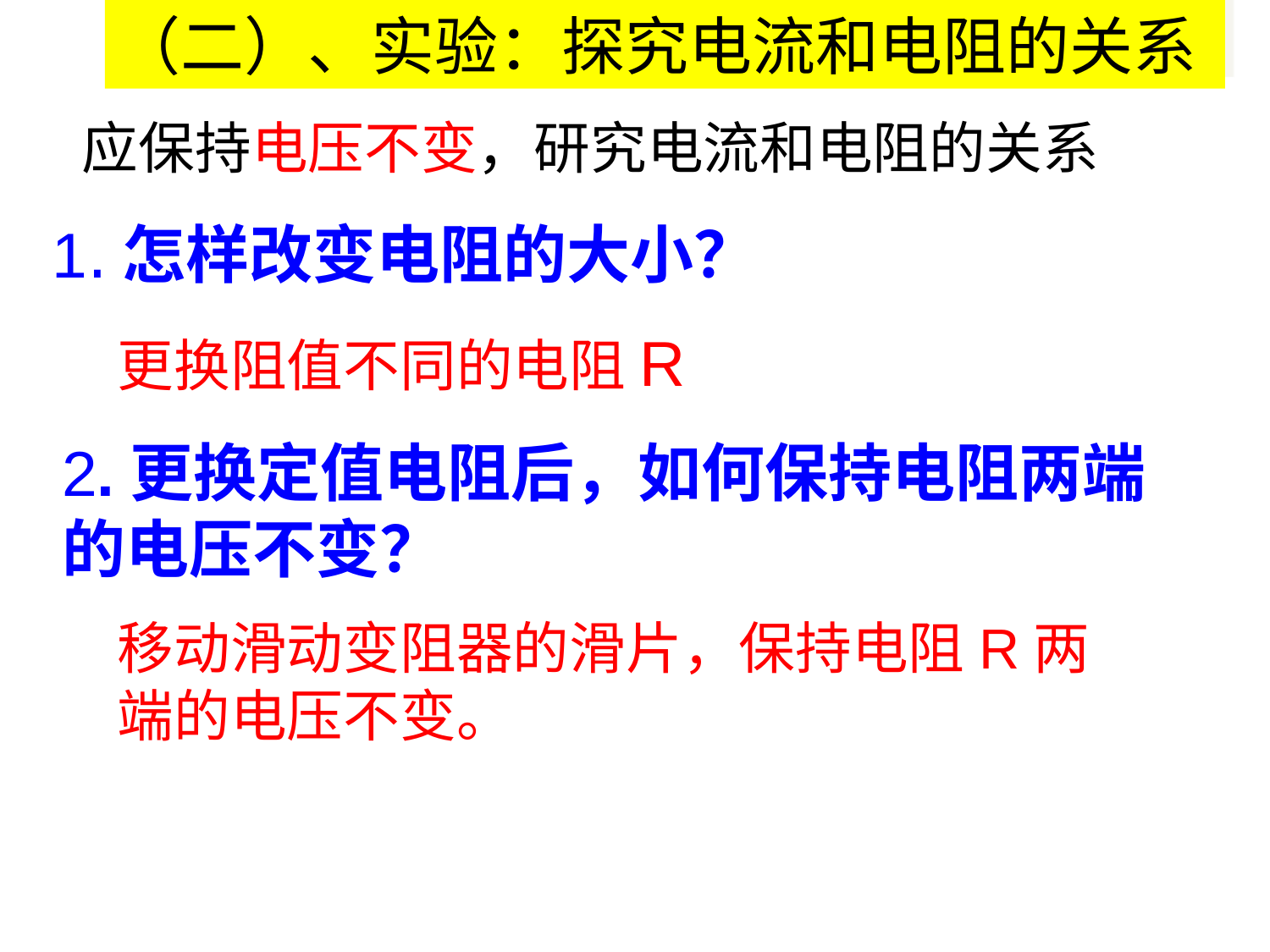

（二）、实验：探究电流和电阻的关系
应保持电压不变，研究电流和电阻的关系
1.怎样改变电阻的大小？
更换阻值不同的电阻R
2.更换定值电阻后，如何保持电阻两端   的电压不变？
移动滑动变阻器的滑片，保持电阻R两端的电压不变。